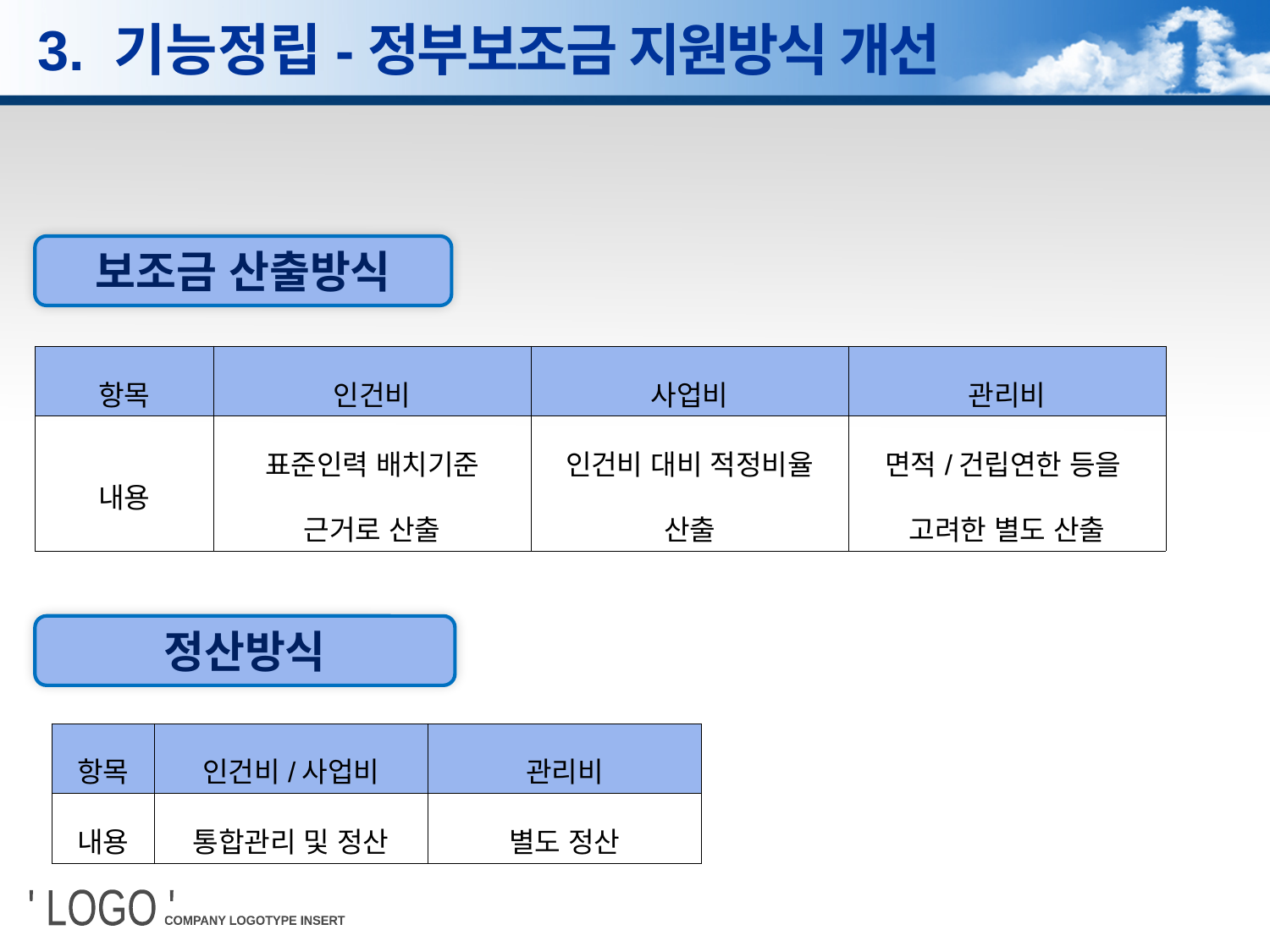

# 3. 기능정립-정부보조금 지원방식 개선
보조금 산출방식
| 항목 | 인건비 | 사업비 | 관리비 |
| --- | --- | --- | --- |
| 내용 | 표준인력 배치기준 근거로 산출 | 인건비 대비 적정비율 산출 | 면적/건립연한 등을 고려한 별도 산출 |
정산방식
| 항목 | 인건비/사업비 | 관리비 |
| --- | --- | --- |
| 내용 | 통합관리 및 정산 | 별도 정산 |